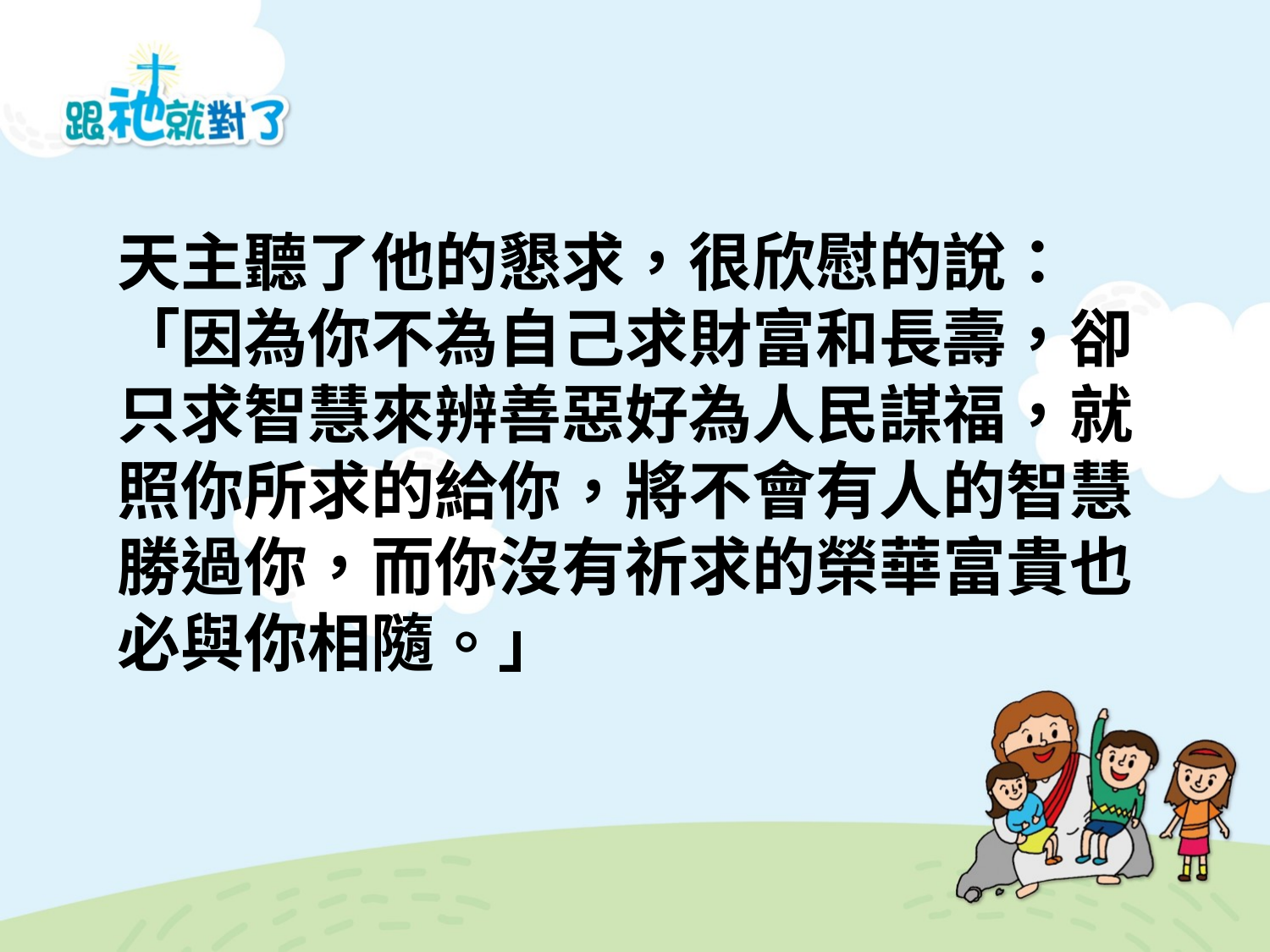

天主聽了他的懇求，很欣慰的說：「因為你不為自己求財富和長壽，卻只求智慧來辨善惡好為人民謀福，就照你所求的給你，將不會有人的智慧勝過你，而你沒有祈求的榮華富貴也必與你相隨。」